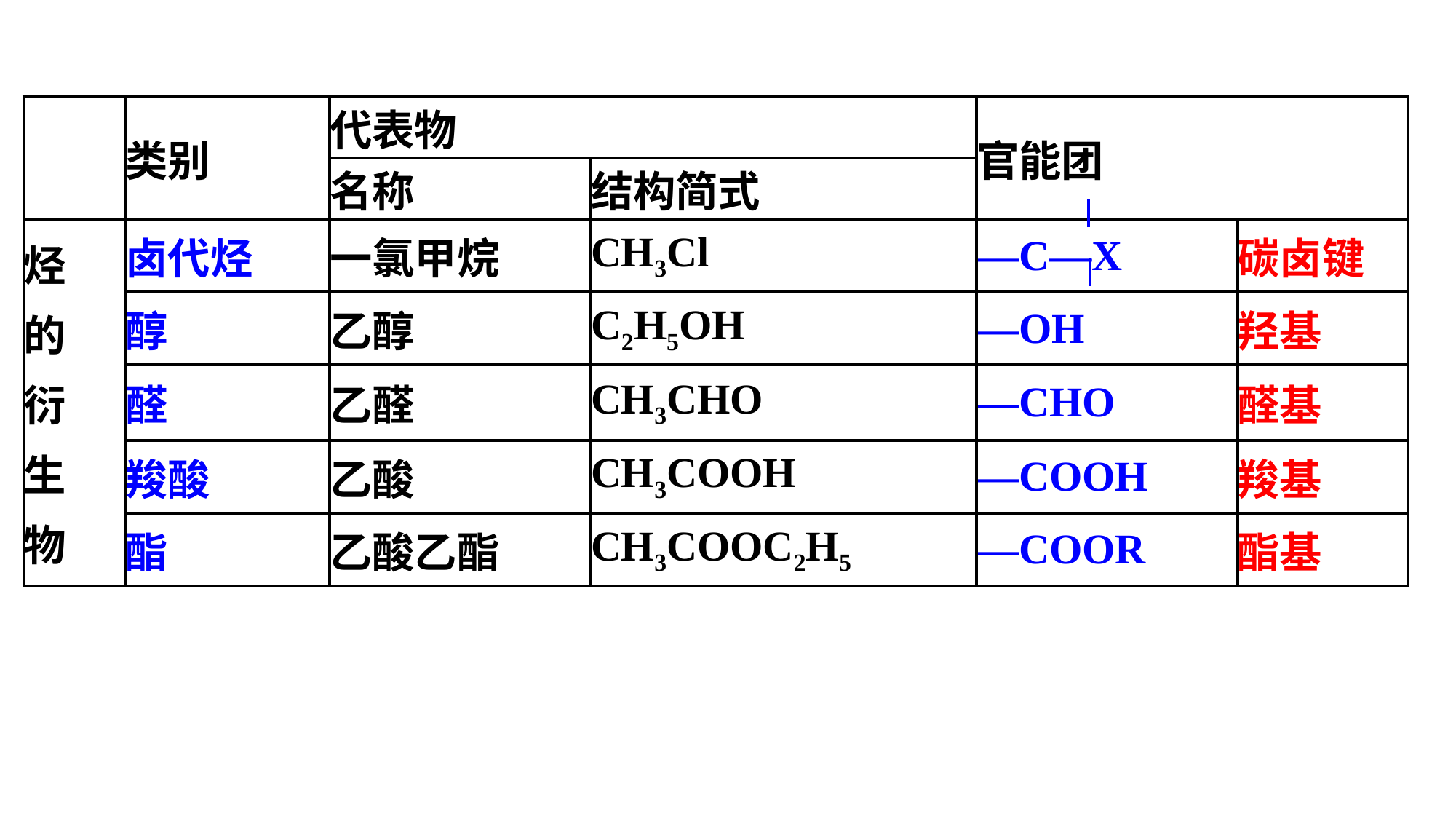

|  | 类别 | 代表物 |  | 官能团 |  |
| --- | --- | --- | --- | --- | --- |
|  |  | 名称 | 结构简式 |  |  |
| 烃 的 衍 生 物 | 卤代烃 | 一氯甲烷 | CH3Cl | —C—X | 碳卤键 |
|  | 醇 | 乙醇 | C2H5OH | —OH | 羟基 |
|  | 醛 | 乙醛 | CH3CHO | —CHO | 醛基 |
|  | 羧酸 | 乙酸 | CH3COOH | —COOH | 羧基 |
|  | 酯 | 乙酸乙酯 | CH3COOC2H5 | —COOR | 酯基 |